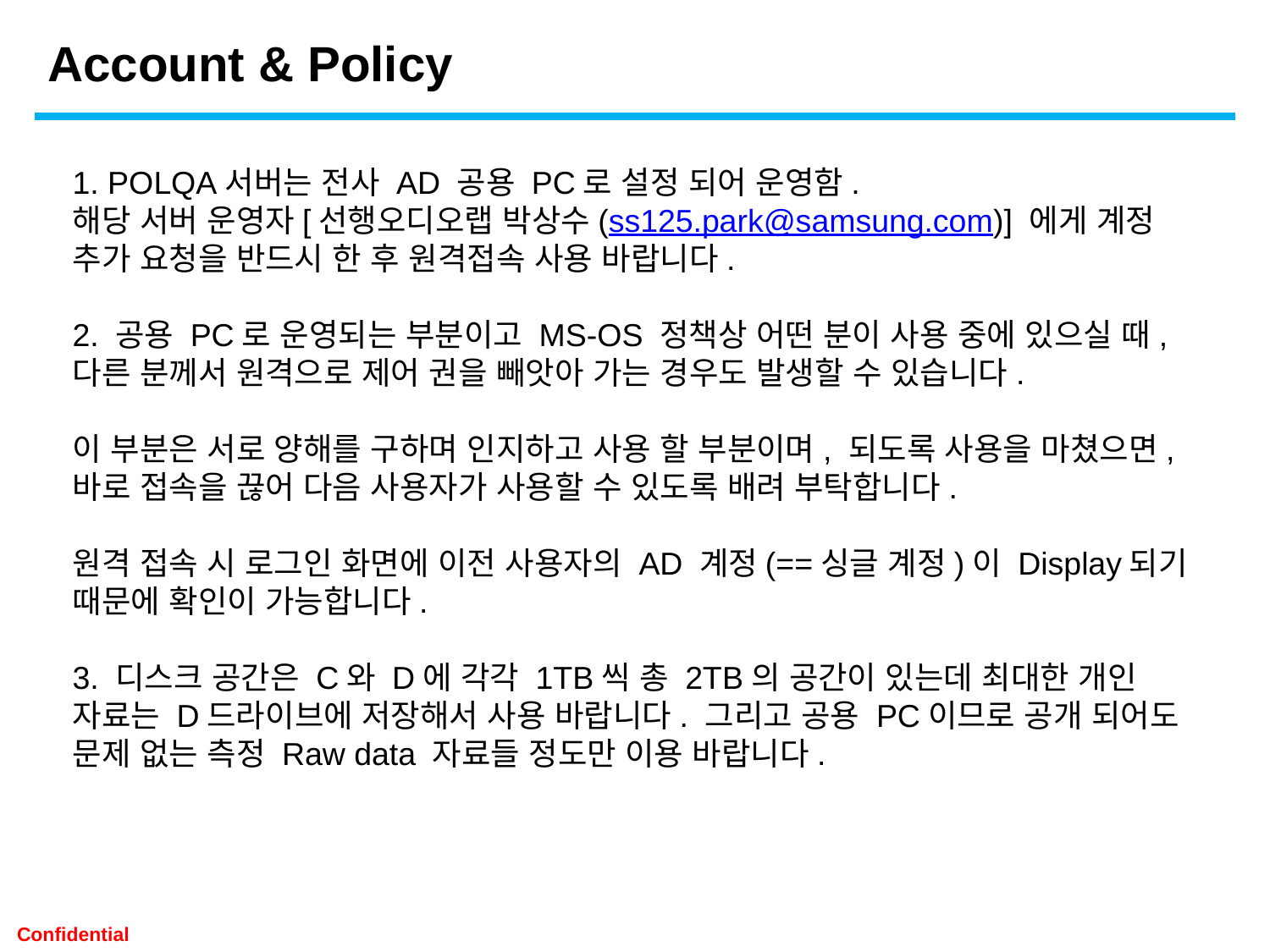

# Account & Policy
1. POLQA서버는 전사 AD 공용 PC로 설정 되어 운영함.
해당 서버 운영자[선행오디오랩 박상수(ss125.park@samsung.com)] 에게 계정   추가 요청을 반드시 한 후 원격접속 사용 바랍니다.

2. 공용 PC로 운영되는 부분이고 MS-OS 정책상 어떤 분이 사용 중에 있으실 때,
다른 분께서 원격으로 제어 권을 빼앗아 가는 경우도 발생할 수 있습니다.

이 부분은 서로 양해를 구하며 인지하고 사용 할 부분이며, 되도록 사용을 마쳤으면, 바로 접속을 끊어 다음 사용자가 사용할 수 있도록 배려 부탁합니다.

원격 접속 시 로그인 화면에 이전 사용자의 AD 계정(==싱글 계정)이 Display되기 때문에 확인이 가능합니다.

3. 디스크 공간은 C와 D에 각각 1TB씩 총 2TB의 공간이 있는데 최대한 개인 자료는 D드라이브에 저장해서 사용 바랍니다. 그리고 공용 PC이므로 공개 되어도 문제 없는 측정 Raw data 자료들 정도만 이용 바랍니다.